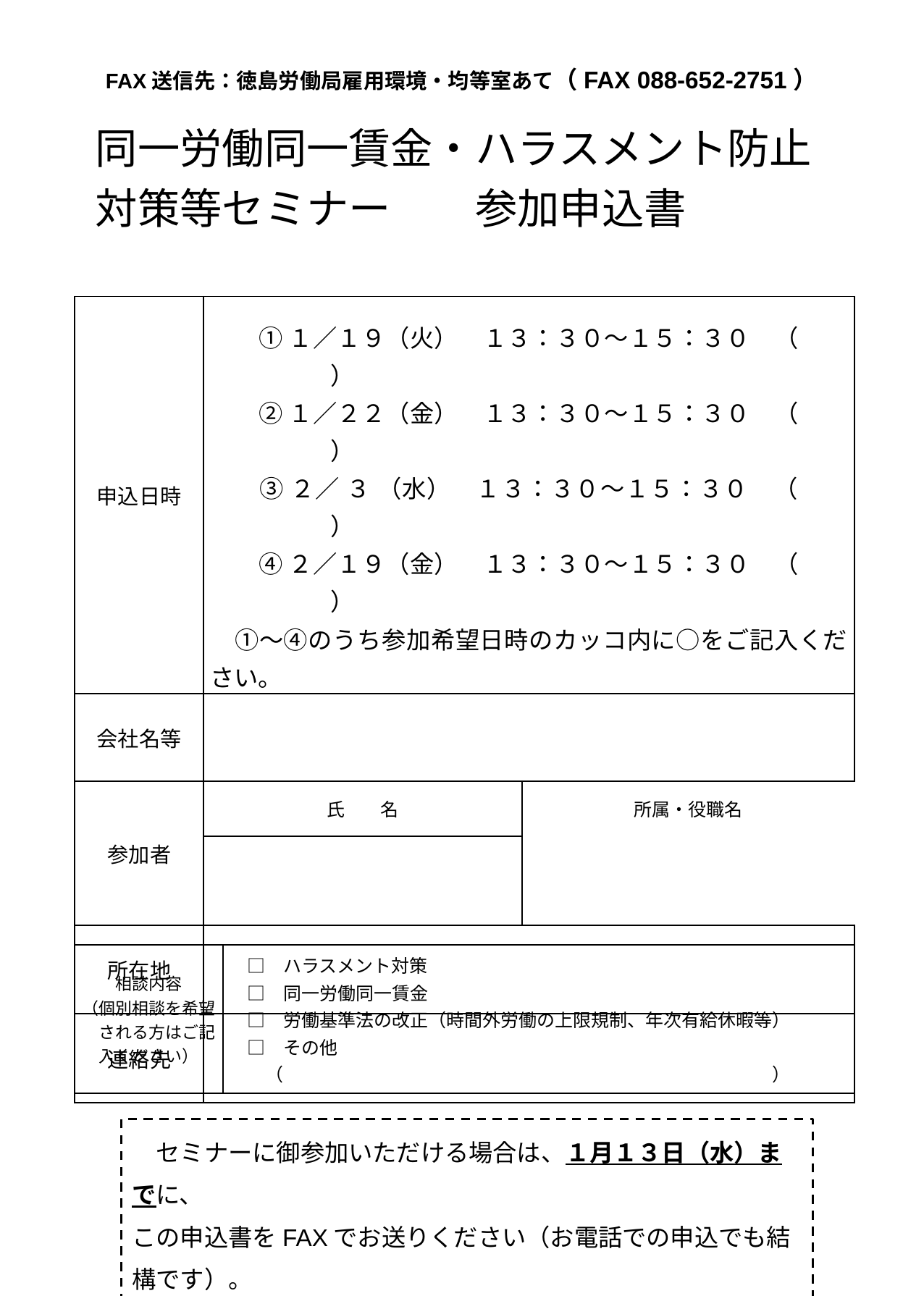

FAX送信先：徳島労働局雇用環境・均等室あて（FAX 088-652-2751）

　同一労働同一賃金・ハラスメント防止
　対策等セミナー　　参加申込書
| 申込日時 | ① １／１９（火）　１３：３０～１５：３０　（　　　　　　　） 　　② １／２２（金）　１３：３０～１５：３０　（　　　　　　　） 　　③ ２／ ３ （水）　１３：３０～１５：３０　（　　　　　　　） 　　④ ２／１９（金）　１３：３０～１５：３０　（　　　　　　　） 　①～④のうち参加希望日時のカッコ内に○をご記入ください。 |  |
| --- | --- | --- |
| 会社名等 |  |  |
| 参加者 | 氏　　名 | 所属・役職名 |
|  |  |  |
| 所在地 |  |  |
| 連絡先 |  |  |
| 相談内容 （個別相談を希望 　される方はご記入ください） | □　ハラスメント対策 　□　同一労働同一賃金 　□　労働基準法の改正（時間外労働の上限規制、年次有給休暇等） 　□　その他 　　（　　　　　　　　　　　　　　　　　　　　　　　　　　　） |
| --- | --- |
　セミナーに御参加いただける場合は、１月１３日（水）までに、
この申込書をFAXでお送りください（お電話での申込でも結構です）。